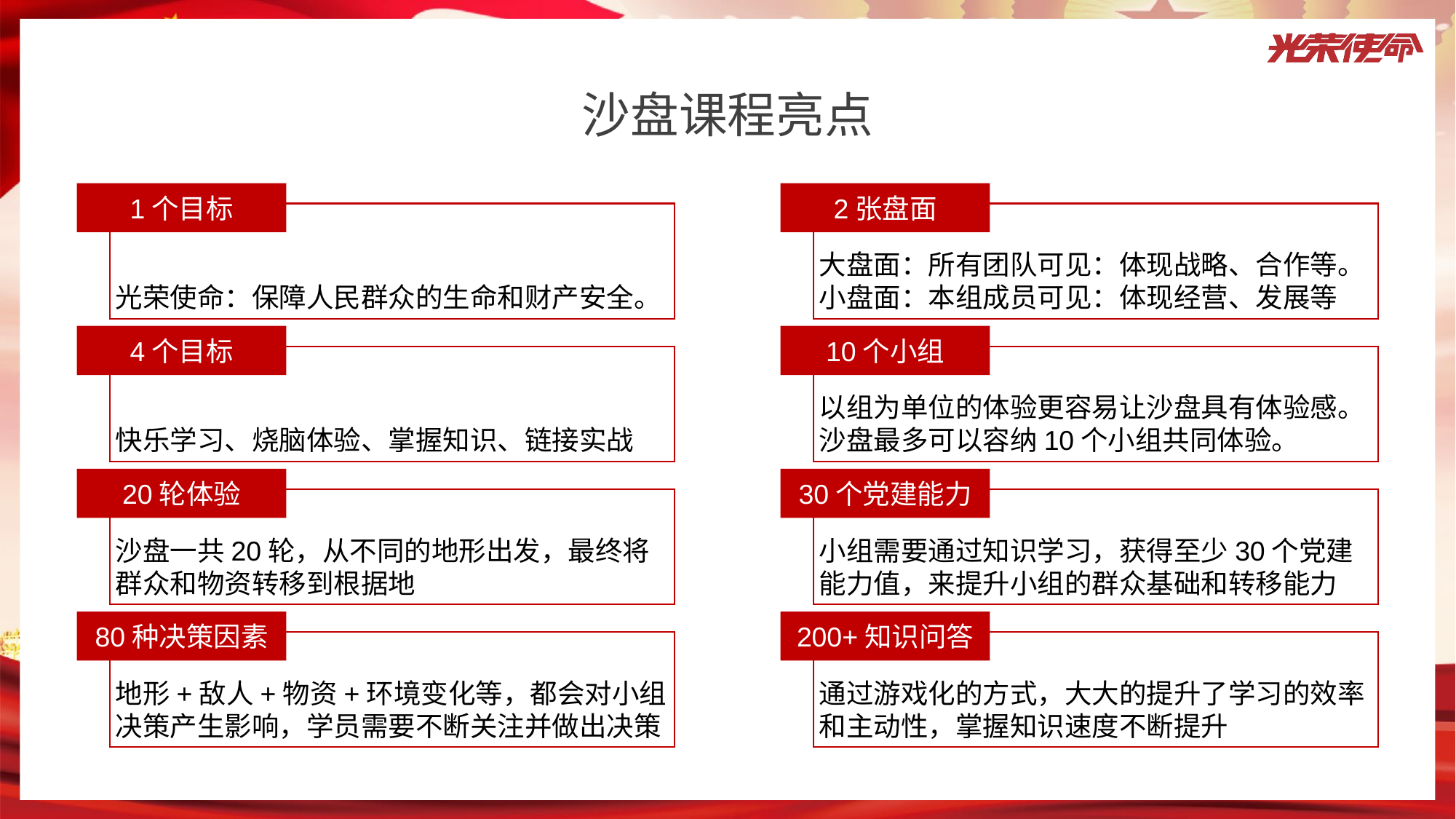

沙盘课程亮点
1个目标
2张盘面
大盘面：所有团队可见：体现战略、合作等。
小盘面：本组成员可见：体现经营、发展等
光荣使命：保障人民群众的生命和财产安全。
4个目标
快乐学习、烧脑体验、掌握知识、链接实战
10个小组
以组为单位的体验更容易让沙盘具有体验感。沙盘最多可以容纳10个小组共同体验。
20轮体验
沙盘一共20轮，从不同的地形出发，最终将群众和物资转移到根据地
30个党建能力
小组需要通过知识学习，获得至少30个党建能力值，来提升小组的群众基础和转移能力
80种决策因素
地形+敌人+物资+环境变化等，都会对小组决策产生影响，学员需要不断关注并做出决策
200+知识问答
通过游戏化的方式，大大的提升了学习的效率和主动性，掌握知识速度不断提升